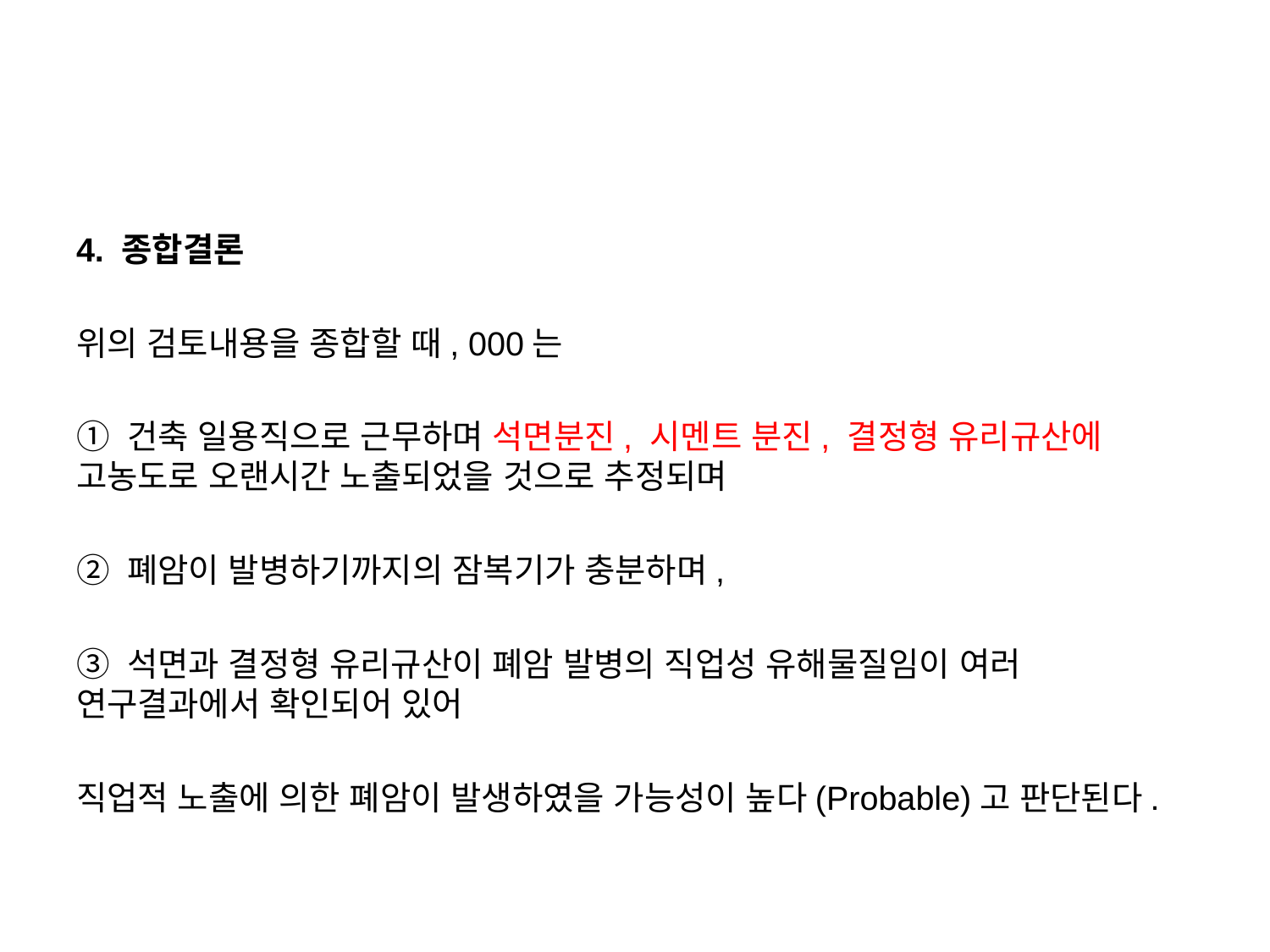

#
4. 종합결론

위의 검토내용을 종합할 때, 000는

① 건축 일용직으로 근무하며 석면분진, 시멘트 분진, 결정형 유리규산에 고농도로 오랜시간 노출되었을 것으로 추정되며

② 폐암이 발병하기까지의 잠복기가 충분하며,

③ 석면과 결정형 유리규산이 폐암 발병의 직업성 유해물질임이 여러 연구결과에서 확인되어 있어

직업적 노출에 의한 폐암이 발생하였을 가능성이 높다(Probable)고 판단된다.